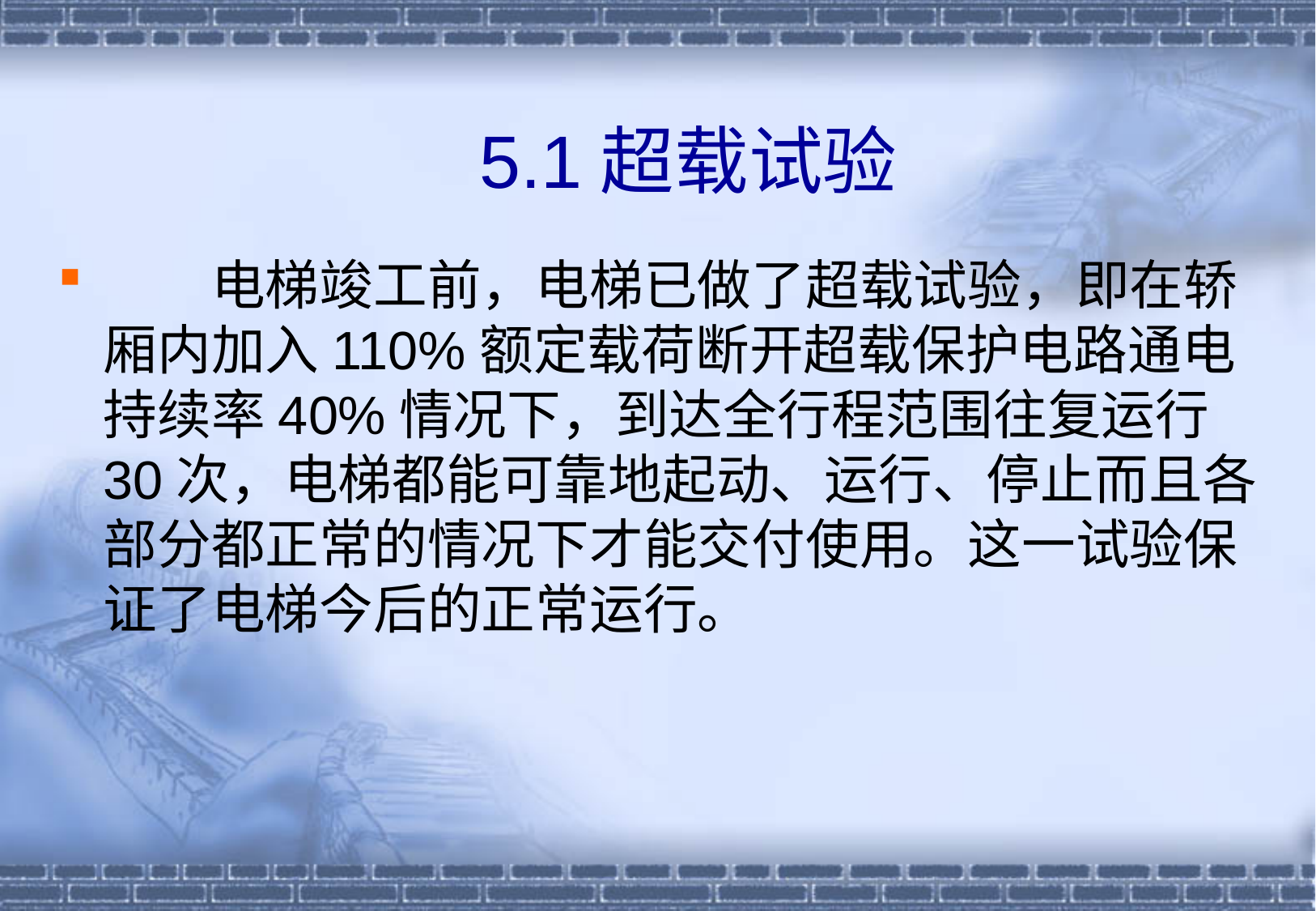

# 5.1超载试验
　　电梯竣工前，电梯已做了超载试验，即在轿厢内加入110%额定载荷断开超载保护电路通电持续率40%情况下，到达全行程范围往复运行30次，电梯都能可靠地起动、运行、停止而且各部分都正常的情况下才能交付使用。这一试验保证了电梯今后的正常运行。